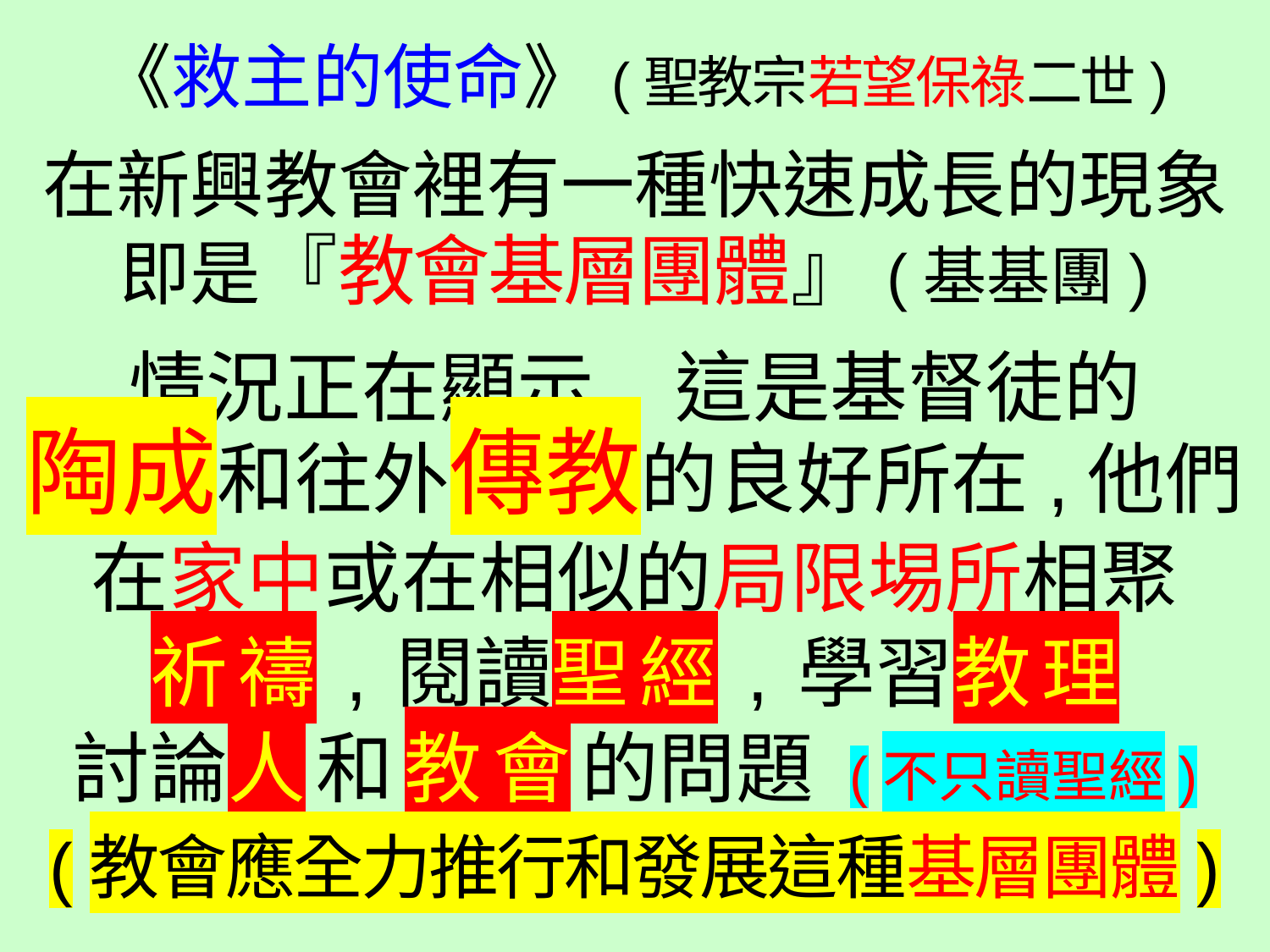

《救主的使命》(聖教宗若望保祿二世)
在新興教會裡有一種快速成長的現象
即是『教會基層團體』(基基團)
情況正在顯示, 這是基督徒的
陶成和往外傳教的良好所在,他們
在家中或在相似的局限埸所相聚
祈禱,閱讀聖經,學習教理
討論人和教會的問題 (不只讀聖經)
(教會應全力推行和發展這種基層團體)